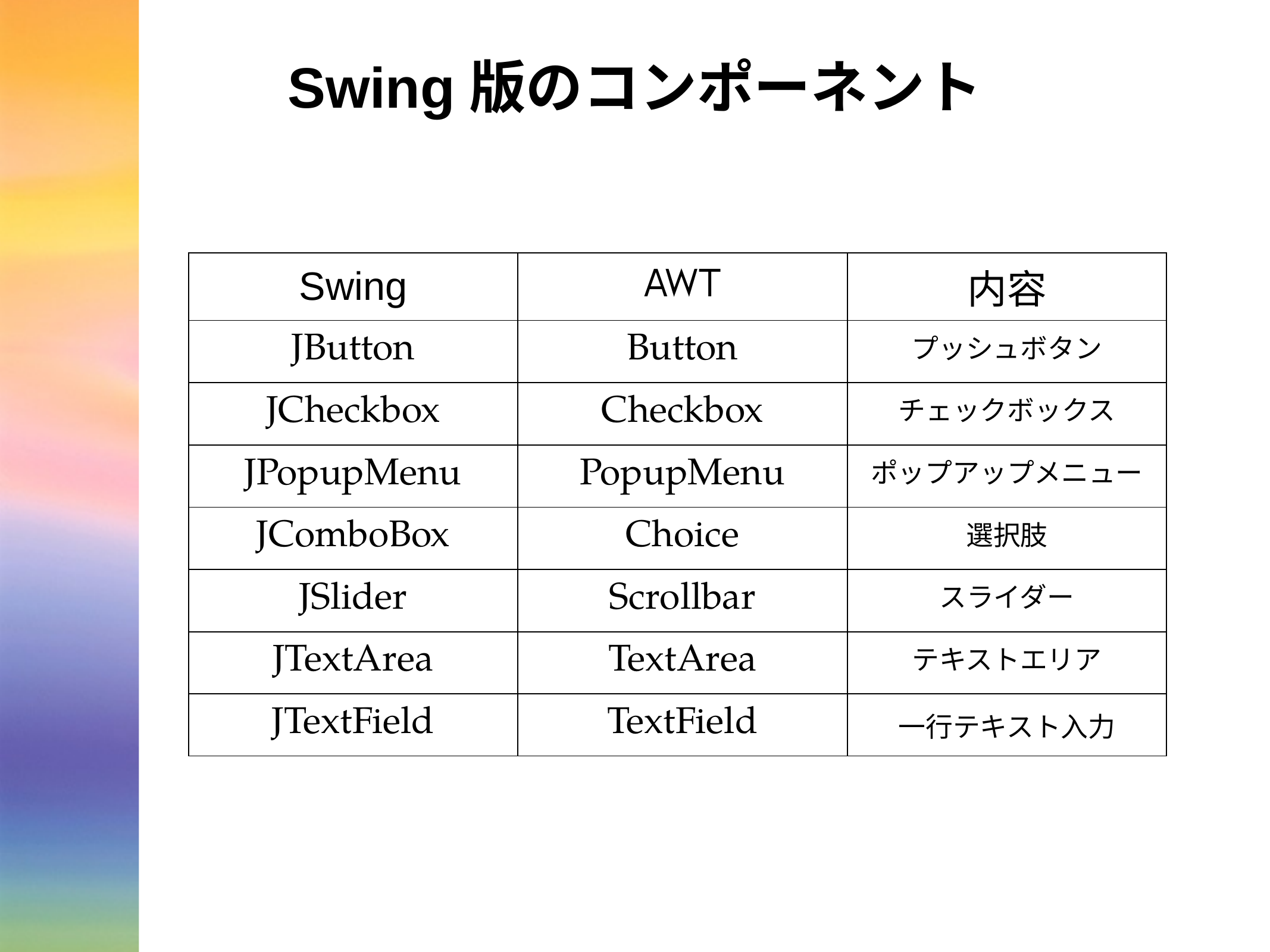

# Swing版のコンポーネント
| Swing | AWT | 内容 |
| --- | --- | --- |
| JButton | Button | プッシュボタン |
| JCheckbox | Checkbox | チェックボックス |
| JPopupMenu | PopupMenu | ポップアップメニュー |
| JComboBox | Choice | 選択肢 |
| JSlider | Scrollbar | スライダー |
| JTextArea | TextArea | テキストエリア |
| JTextField | TextField | 一行テキスト入力 |